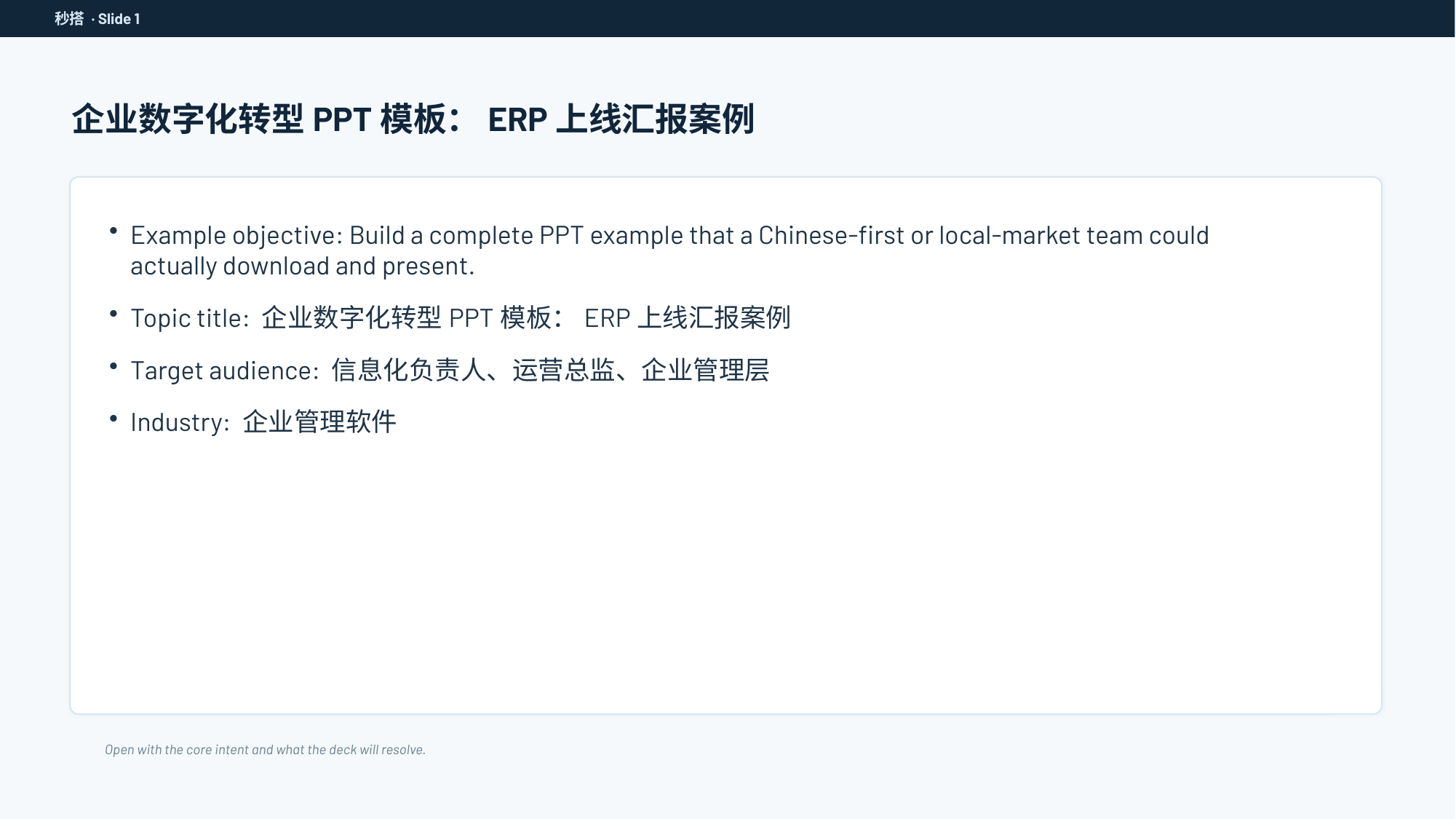

秒搭 · Slide 1
企业数字化转型PPT模板：ERP上线汇报案例

Example objective: Build a complete PPT example that a Chinese-first or local-market team could actually download and present.
Topic title: 企业数字化转型PPT模板：ERP上线汇报案例
Target audience: 信息化负责人、运营总监、企业管理层
Industry: 企业管理软件
Open with the core intent and what the deck will resolve.